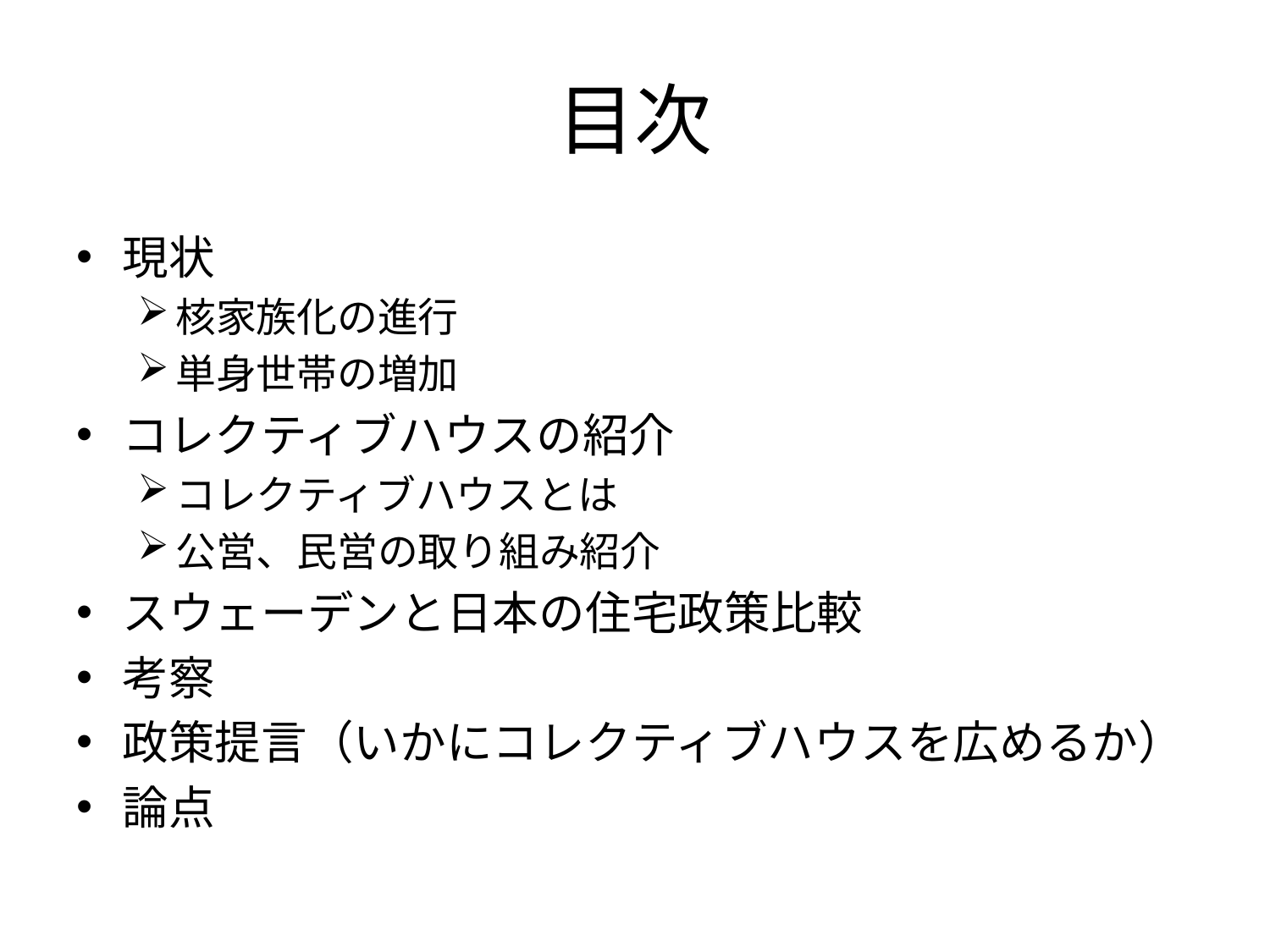

# 目次
現状
核家族化の進行
単身世帯の増加
コレクティブハウスの紹介
コレクティブハウスとは
公営、民営の取り組み紹介
スウェーデンと日本の住宅政策比較
考察
政策提言（いかにコレクティブハウスを広めるか）
論点